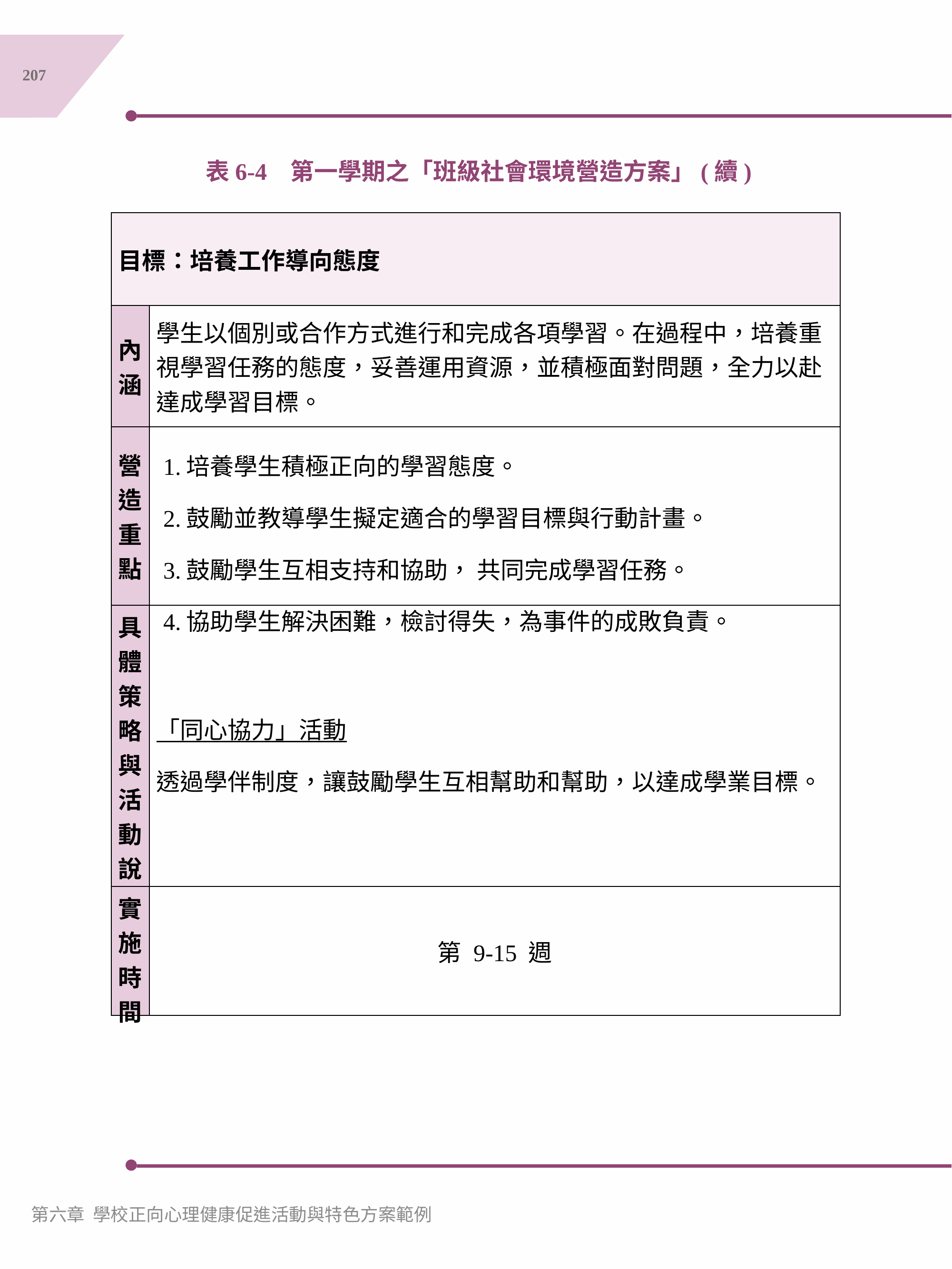

207
表6-4   第一學期之「班級社會環境營造方案」(續)
| 目標：培養工作導向態度 |  |
| --- | --- |
| 內涵 | 學生以個別或合作方式進行和完成各項學習。在過程中，培養重視學習任務的態度，妥善運用資源，並積極面對問題，全力以赴達成學習目標。 |
| 營造重點 | 1.培養學生積極正向的學習態度。 2.鼓勵並教導學生擬定適合的學習目標與行動計畫。 3.鼓勵學生互相支持和協助， 共同完成學習任務。 4.協助學生解決困難，檢討得失，為事件的成敗負責。 |
| 具體策略與活動說明 | 「同心協力」活動 透過學伴制度，讓鼓勵學生互相幫助和幫助，以達成學業目標。 |
| 實施時間 | 第 9-15 週 |
第六章  學校正向心理健康促進活動與特色方案範例